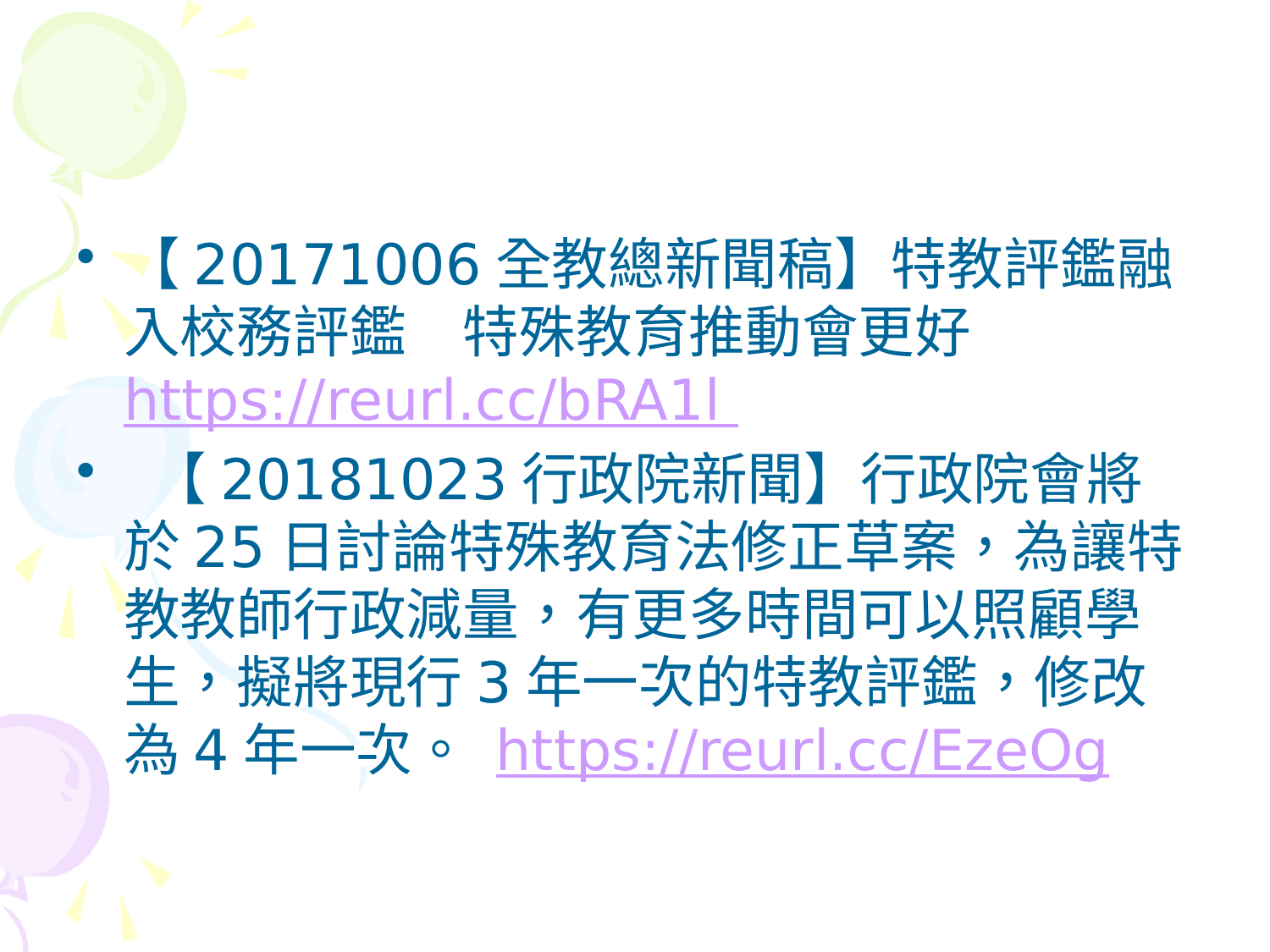

【20171006全教總新聞稿】特教評鑑融入校務評鑑　特殊教育推動會更好  https://reurl.cc/bRA1l
 【20181023行政院新聞】行政院會將於25日討論特殊教育法修正草案，為讓特教教師行政減量，有更多時間可以照顧學生，擬將現行3年一次的特教評鑑，修改為4年一次。 https://reurl.cc/EzeOg